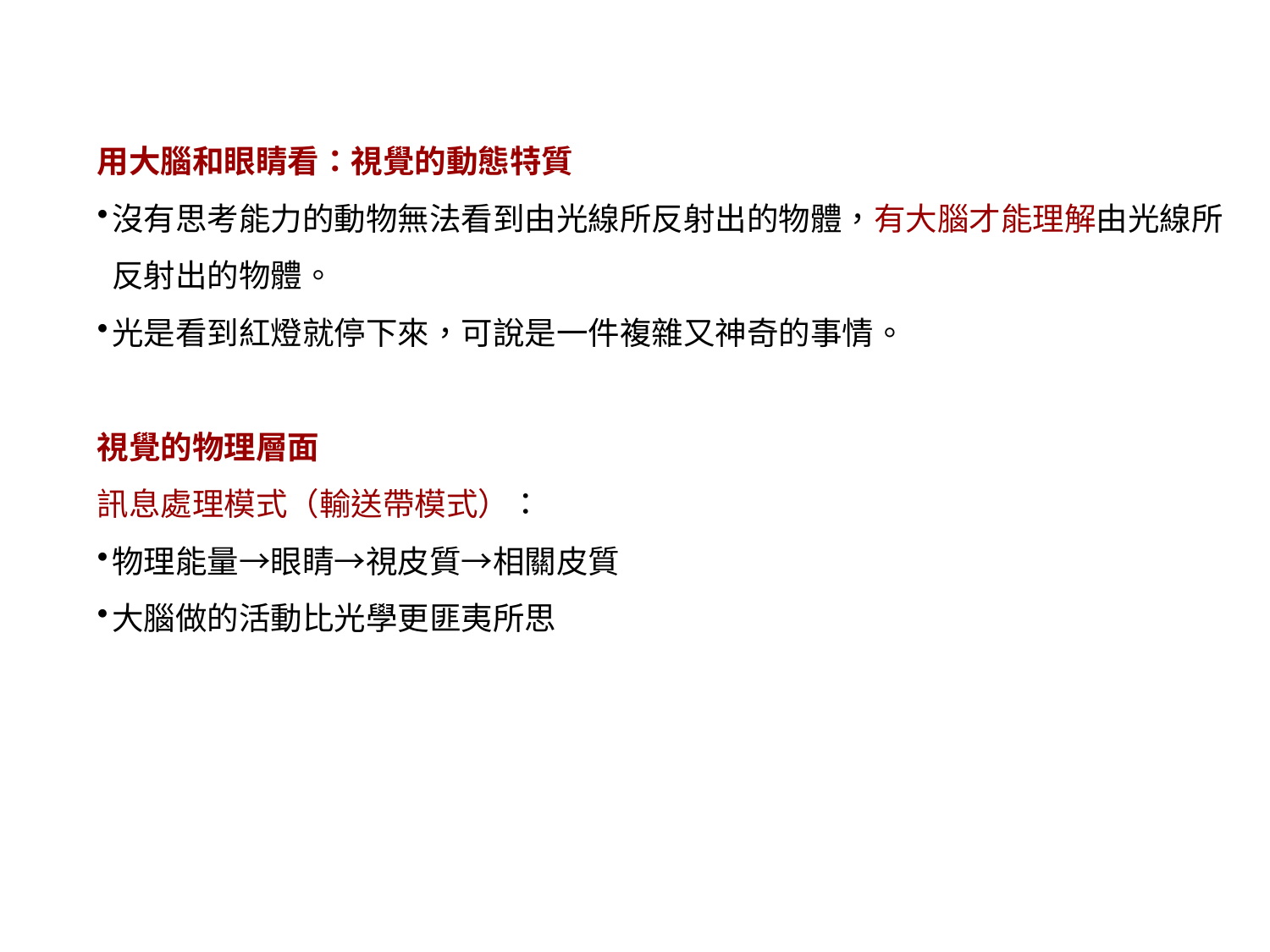

用大腦和眼睛看：視覺的動態特質
沒有思考能力的動物無法看到由光線所反射出的物體，有大腦才能理解由光線所反射出的物體。
光是看到紅燈就停下來，可說是一件複雜又神奇的事情。

視覺的物理層面
訊息處理模式（輸送帶模式）：
物理能量→眼睛→視皮質→相關皮質
大腦做的活動比光學更匪夷所思